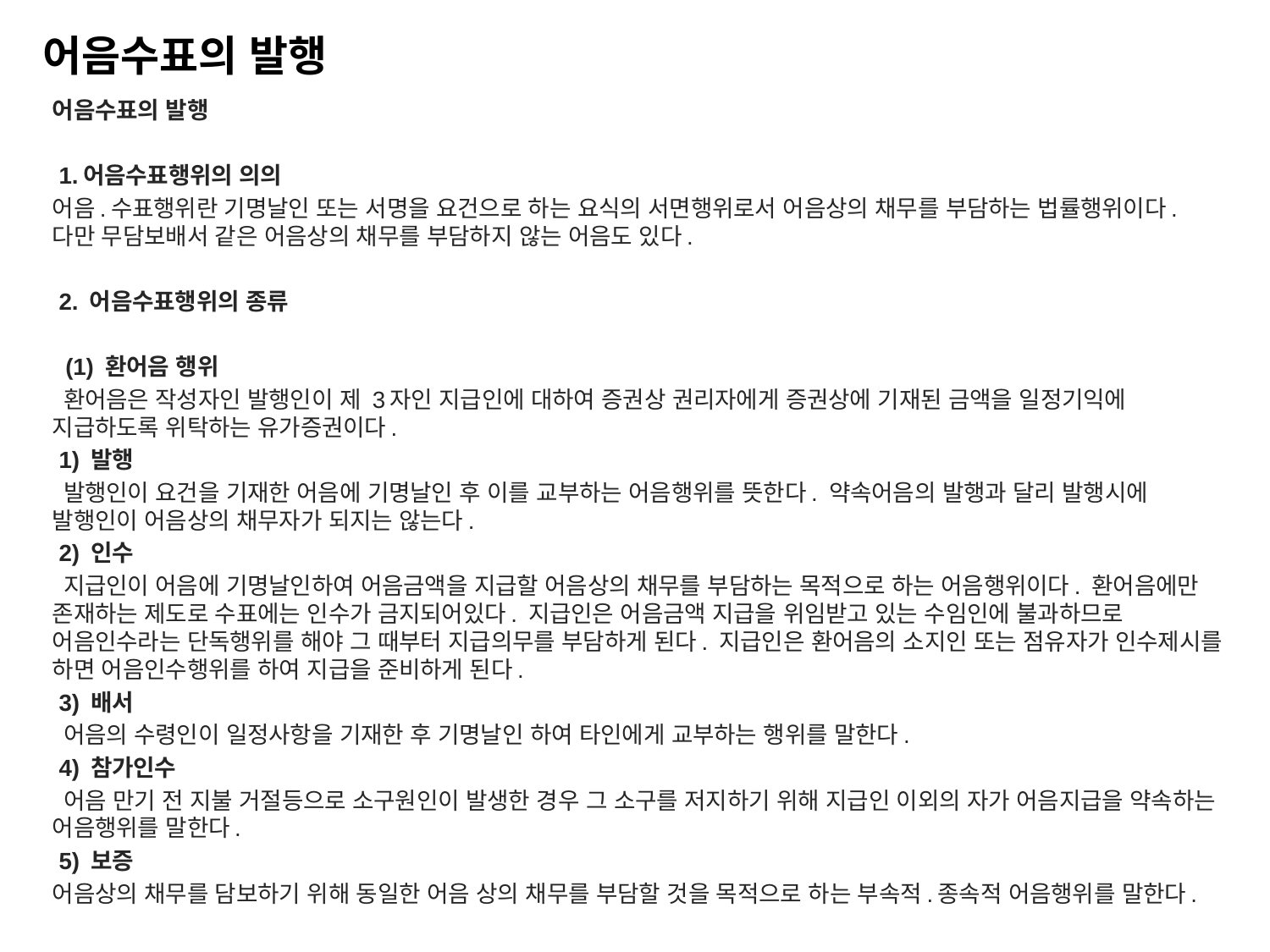

# 어음수표의 발행
어음수표의 발행

 1.어음수표행위의 의의
어음.수표행위란 기명날인 또는 서명을 요건으로 하는 요식의 서면행위로서 어음상의 채무를 부담하는 법률행위이다. 다만 무담보배서 같은 어음상의 채무를 부담하지 않는 어음도 있다.

 2. 어음수표행위의 종류

  (1) 환어음 행위
 환어음은 작성자인 발행인이 제 3자인 지급인에 대하여 증권상 권리자에게 증권상에 기재된 금액을 일정기익에 지급하도록 위탁하는 유가증권이다.
 1) 발행
 발행인이 요건을 기재한 어음에 기명날인 후 이를 교부하는 어음행위를 뜻한다. 약속어음의 발행과 달리 발행시에 발행인이 어음상의 채무자가 되지는 않는다.
 2) 인수
 지급인이 어음에 기명날인하여 어음금액을 지급할 어음상의 채무를 부담하는 목적으로 하는 어음행위이다. 환어음에만 존재하는 제도로 수표에는 인수가 금지되어있다. 지급인은 어음금액 지급을 위임받고 있는 수임인에 불과하므로 어음인수라는 단독행위를 해야 그 때부터 지급의무를 부담하게 된다. 지급인은 환어음의 소지인 또는 점유자가 인수제시를 하면 어음인수행위를 하여 지급을 준비하게 된다.
 3) 배서
 어음의 수령인이 일정사항을 기재한 후 기명날인 하여 타인에게 교부하는 행위를 말한다.
 4) 참가인수
 어음 만기 전 지불 거절등으로 소구원인이 발생한 경우 그 소구를 저지하기 위해 지급인 이외의 자가 어음지급을 약속하는 어음행위를 말한다.
 5) 보증
어음상의 채무를 담보하기 위해 동일한 어음 상의 채무를 부담할 것을 목적으로 하는 부속적.종속적 어음행위를 말한다.﻿﻿